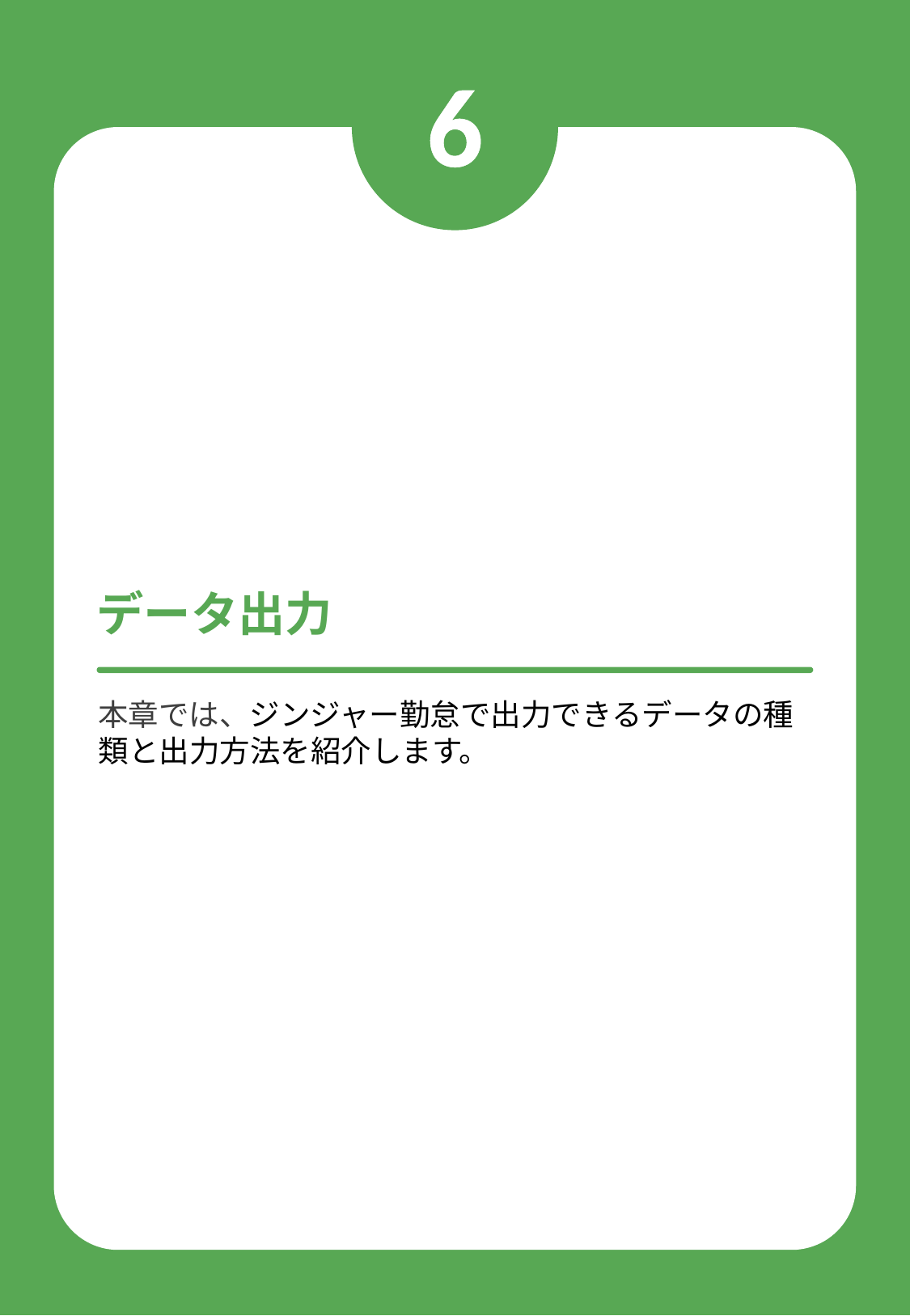

6

データ出力

本章では、ジンジャー勤怠で出力できるデータの種類と出力方法を紹介します。